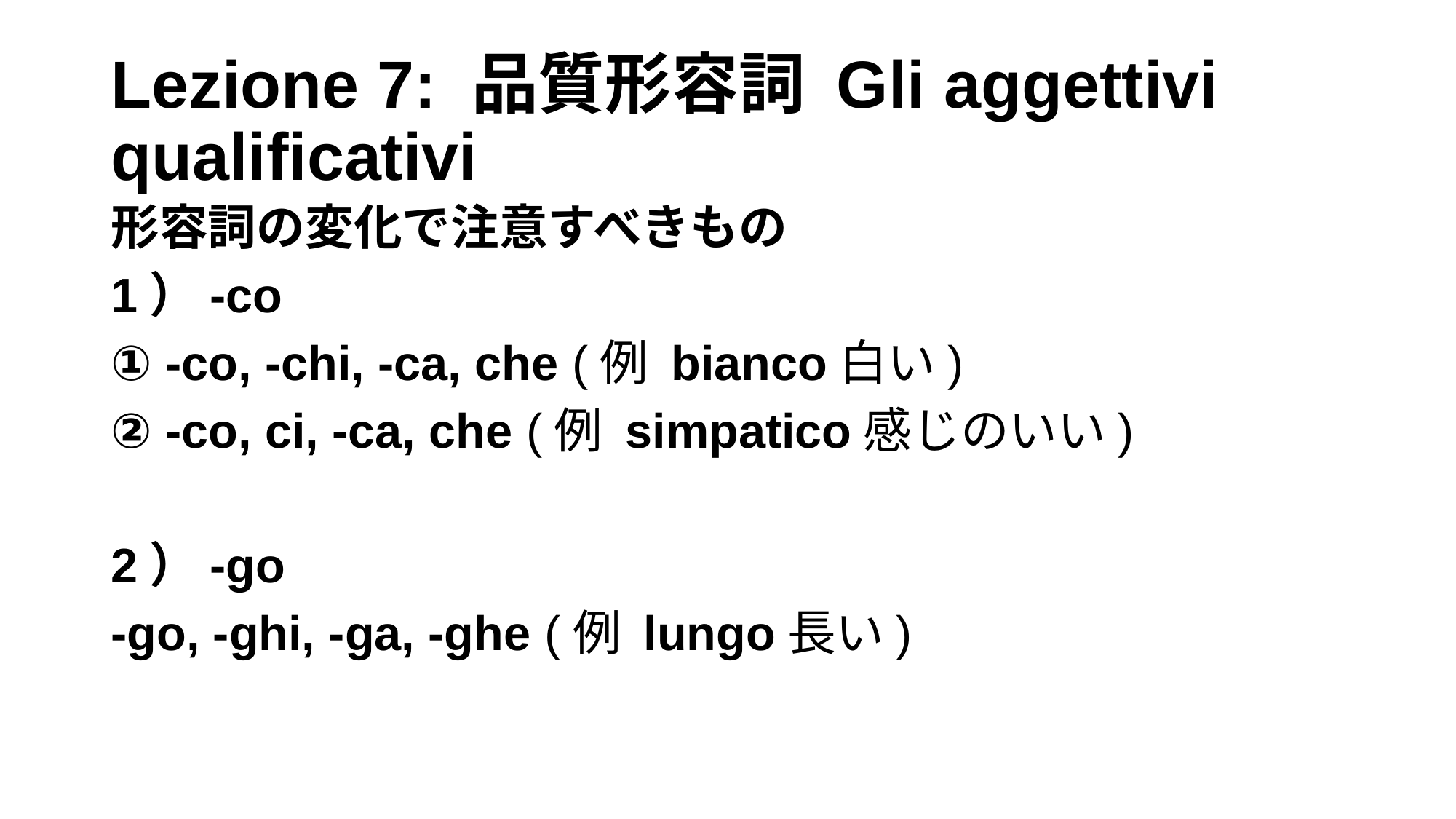

# Lezione 7: 品質形容詞 Gli aggettivi qualificativi
形容詞の変化で注意すべきもの
1）-co
① -co, -chi, -ca, che (例 bianco白い)
② -co, ci, -ca, che (例 simpatico感じのいい)

2）-go
-go, -ghi, -ga, -ghe (例 lungo長い)